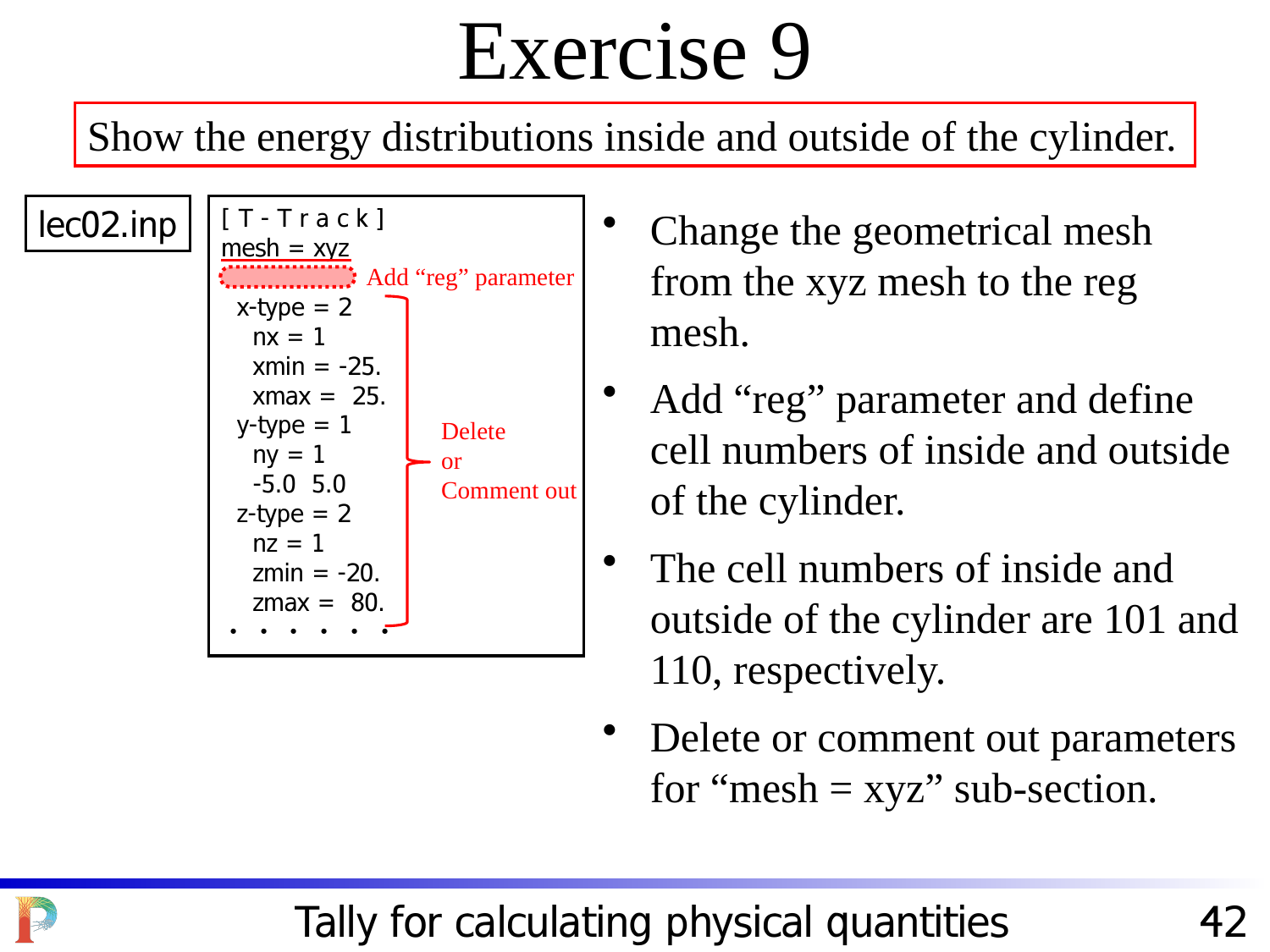

Exercise 9
Show the energy distributions inside and outside of the cylinder.
[ T - T r a c k ]
mesh = xyz

  x-type = 2
    nx = 1
    xmin = -25.
    xmax =  25.
  y-type = 1
    ny = 1
    -5.0  5.0
  z-type = 2
    nz = 1
    zmin = -20.
    zmax =  80.
・ ・ ・ ・ ・ ・
lec02.inp
Change the geometrical mesh from the xyz mesh to the reg mesh.

Add “reg” parameter and define cell numbers of inside and outside of the cylinder.

The cell numbers of inside and outside of the cylinder are 101 and 110, respectively.

Delete or comment out parameters for “mesh = xyz” sub-section.
Add “reg” parameter

Delete
or
Comment out
Tally for calculating physical quantities